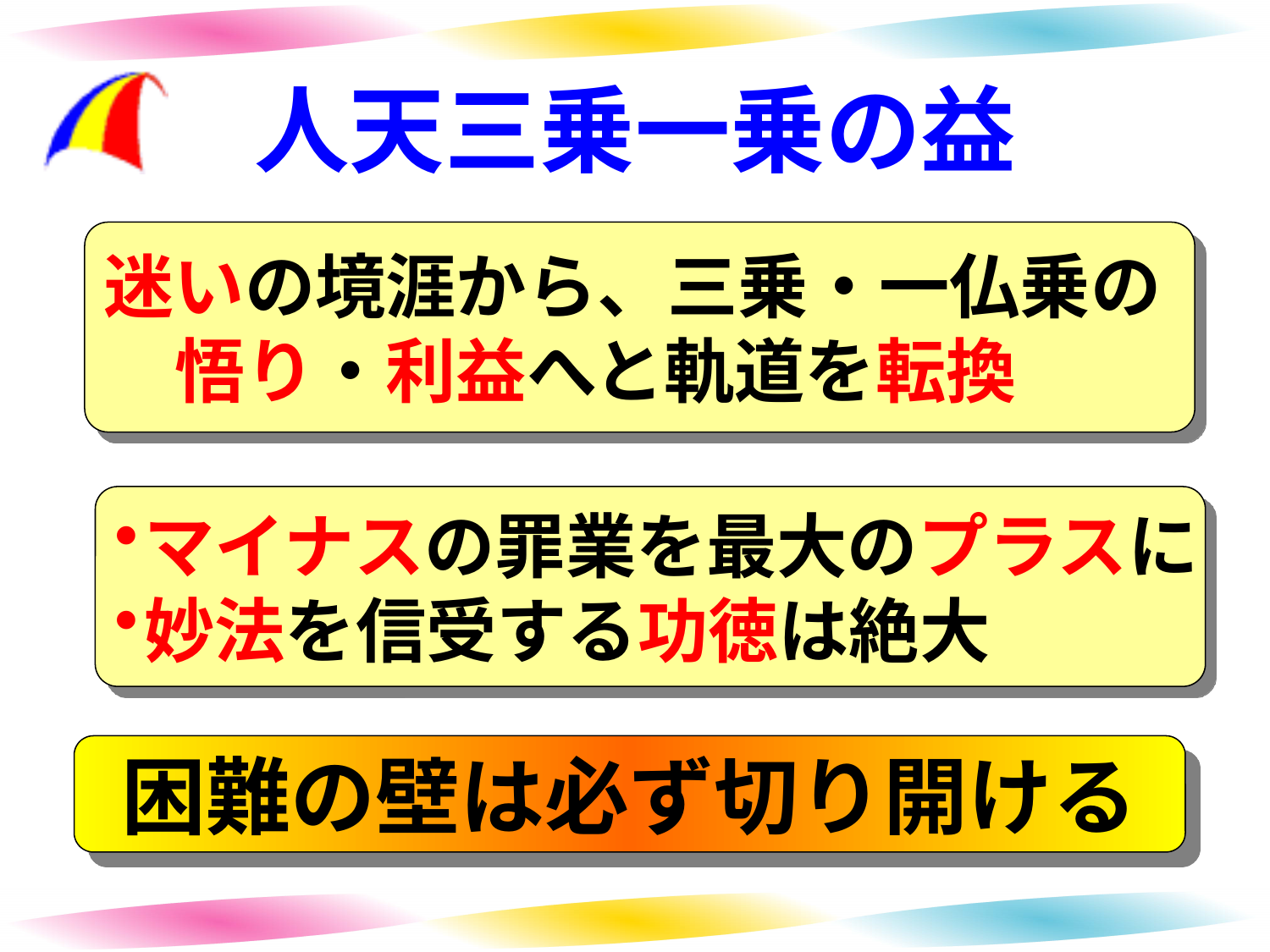

# 人天三乗一乗の益
迷いの境涯から、三乗・一仏乗の
　悟り・利益へと軌道を転換
マイナスの罪業を最大のプラスに
妙法を信受する功徳は絶大
困難の壁は必ず切り開ける